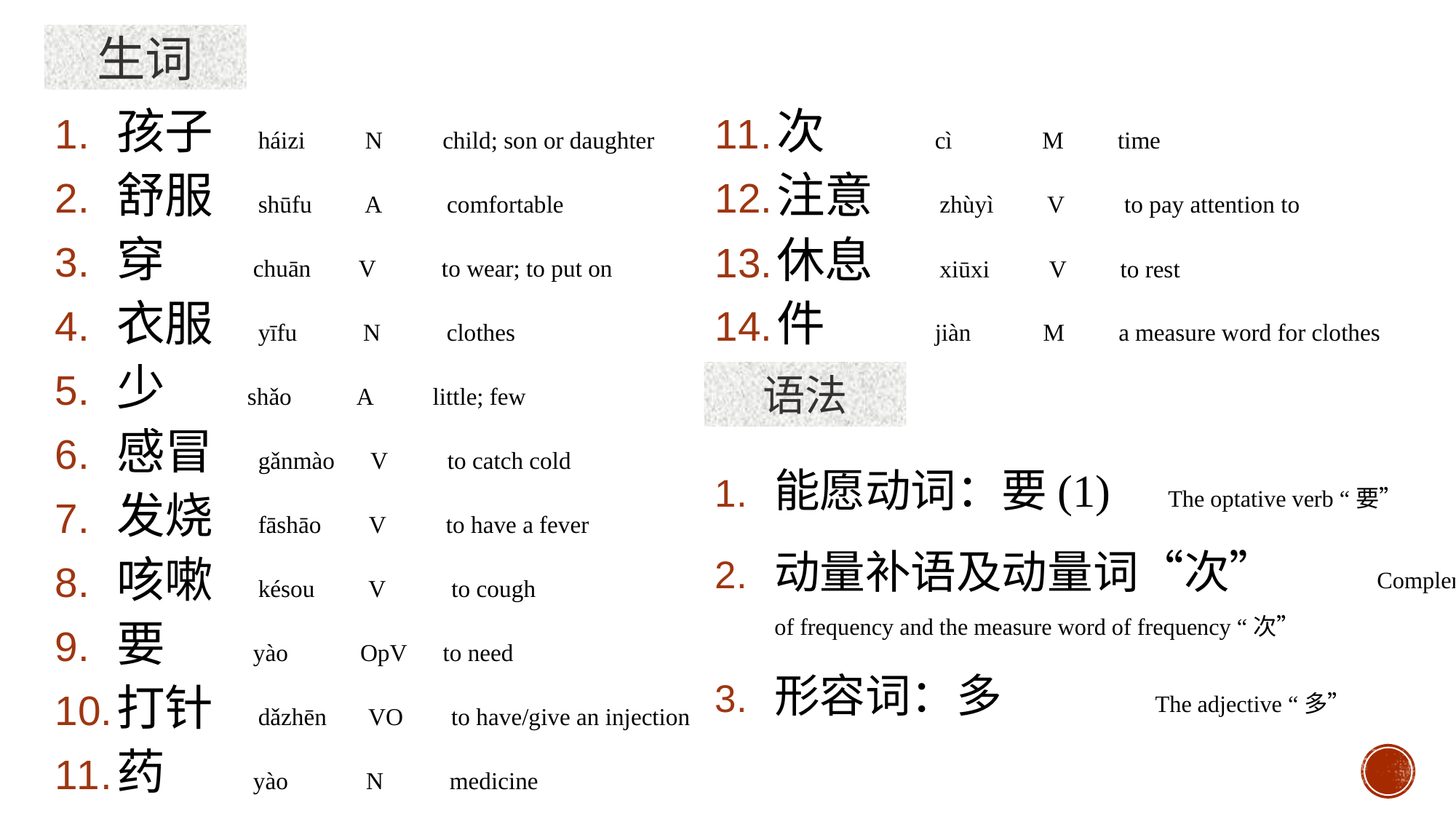

生词
孩子   háizi          N          child; son or daughter
舒服   shūfu         A           comfortable
穿       chuān        V           to wear; to put on
衣服   yīfu           N           clothes
少        shǎo           A          little; few
感冒   gǎnmào      V          to catch cold
发烧   fāshāo        V          to have a fever
咳嗽   késou         V           to cough
要       yào            OpV      to need
打针   dǎzhēn       VO        to have/give an injection
药       yào             N           medicine
次         cì               M         time
注意     zhùyì         V          to pay attention to
休息     xiūxi          V         to rest
件         jiàn            M         a measure word for clothes
语法
能愿动词：要(1)     The optative verb “要”
动量补语及动量词“次”         Complements of frequency and the measure word of frequency “次”
形容词：多              The adjective “多”